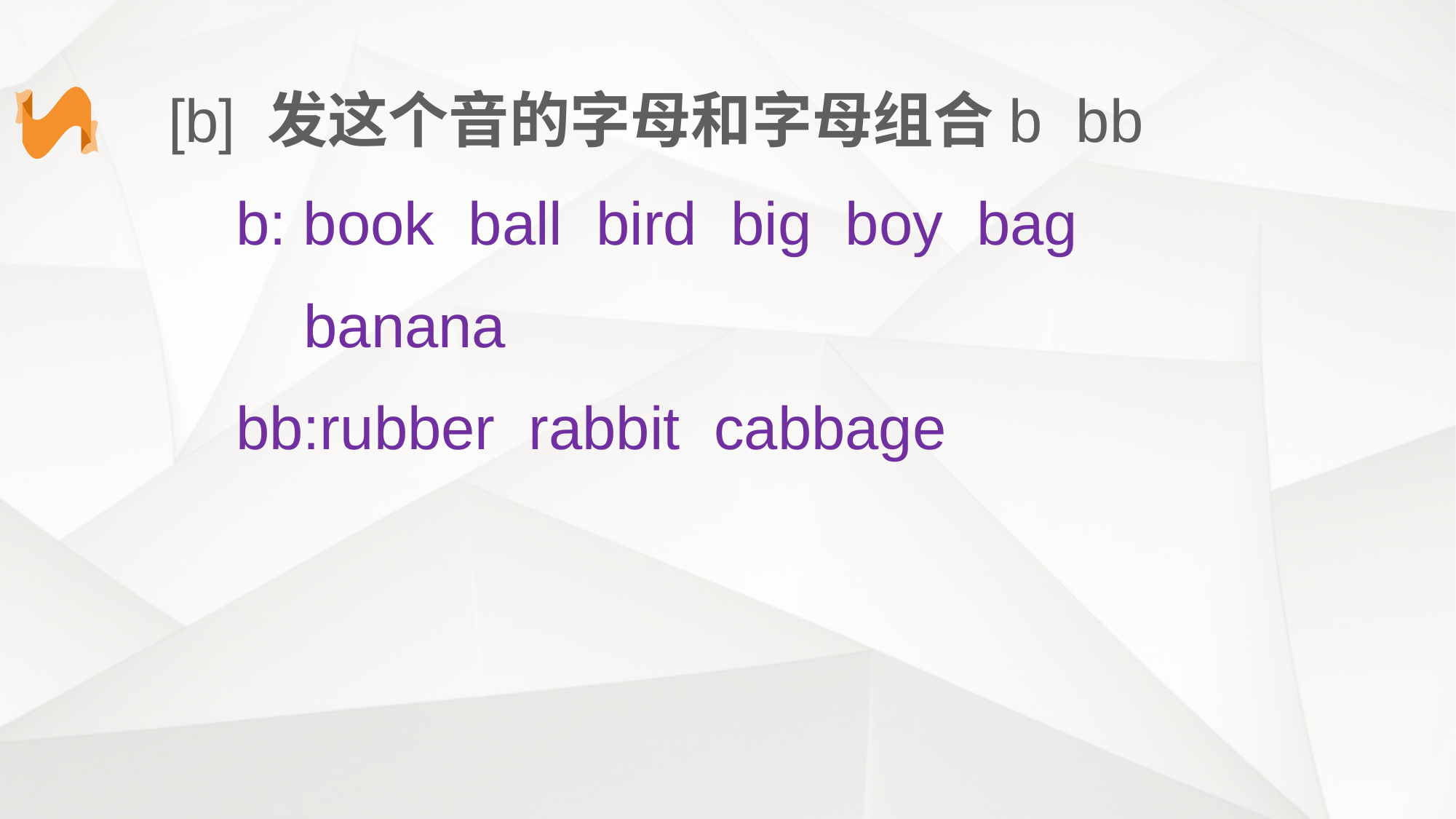

[b] 发这个音的字母和字母组合b  bb
    b: book  ball  bird  big  boy  bag
        banana
    bb:rubber  rabbit  cabbage